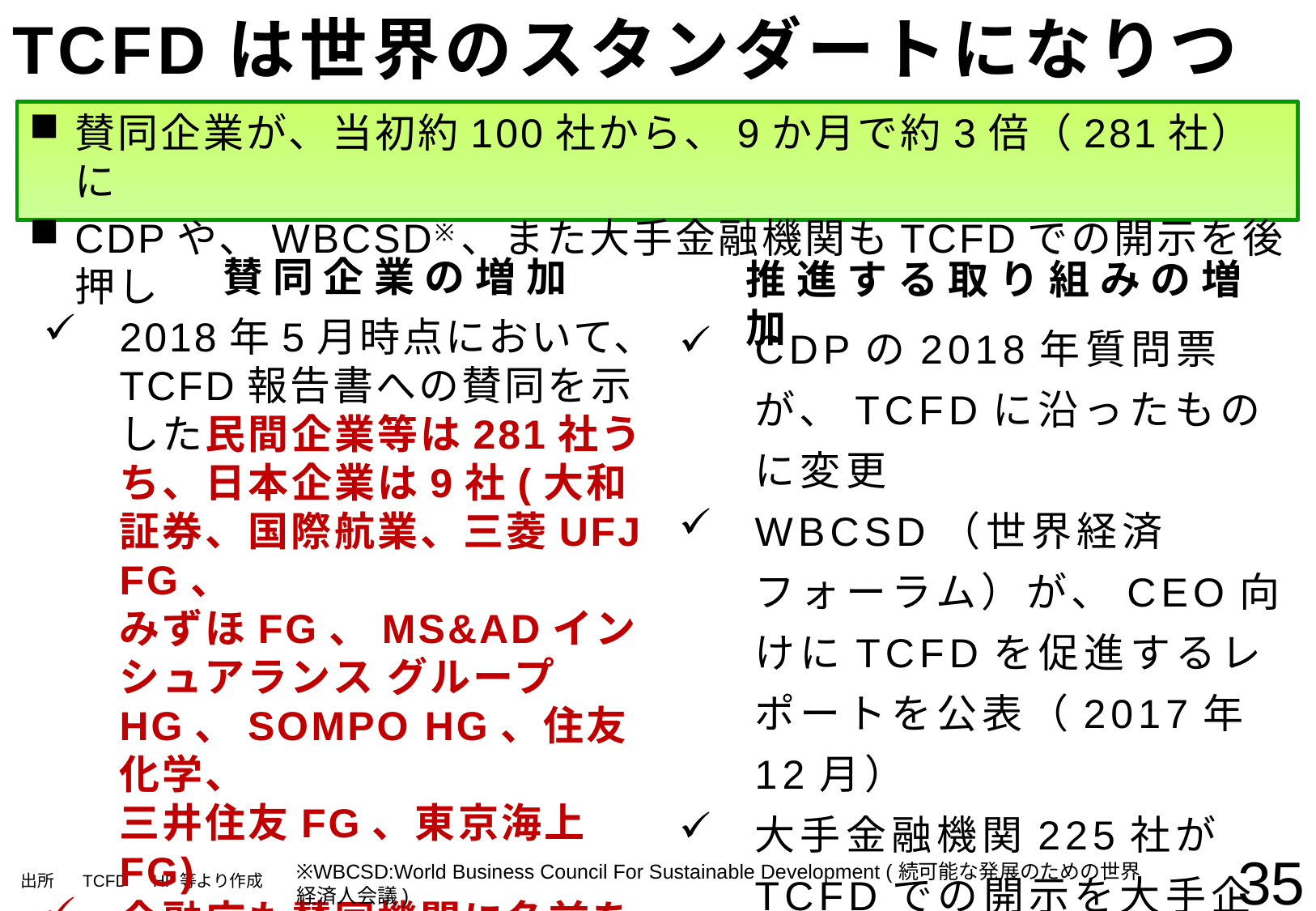

# TCFDは世界のスタンダートになりつつある
賛同企業が、当初約100社から、9か月で約3倍（281社）に
CDPや、WBCSD※、また大手金融機関もTCFDでの開示を後押し
賛同企業の増加
推進する取り組みの増加
2018年5月時点において、TCFD報告書への賛同を示した民間企業等は281社うち、日本企業は9社(大和証券、国際航業、三菱UFJ FG、
みずほFG、MS&ADインシュアランス グループHG、SOMPO HG、住友化学、
三井住友FG、東京海上FG)
金融庁も賛同機関に名前を連ねている
CDPの2018年質問票が、TCFDに沿ったものに変更
WBCSD（世界経済フォーラム）が、CEO向けにTCFDを促進するレポートを公表（2017年12月）
大手金融機関225社がTCFDでの開示を大手企業100社に要請

35
※WBCSD:World Business Council For Sustainable Development (続可能な発展のための世界経済人会議)
| 出所 | TCFD　HP等より作成 |
| --- | --- |